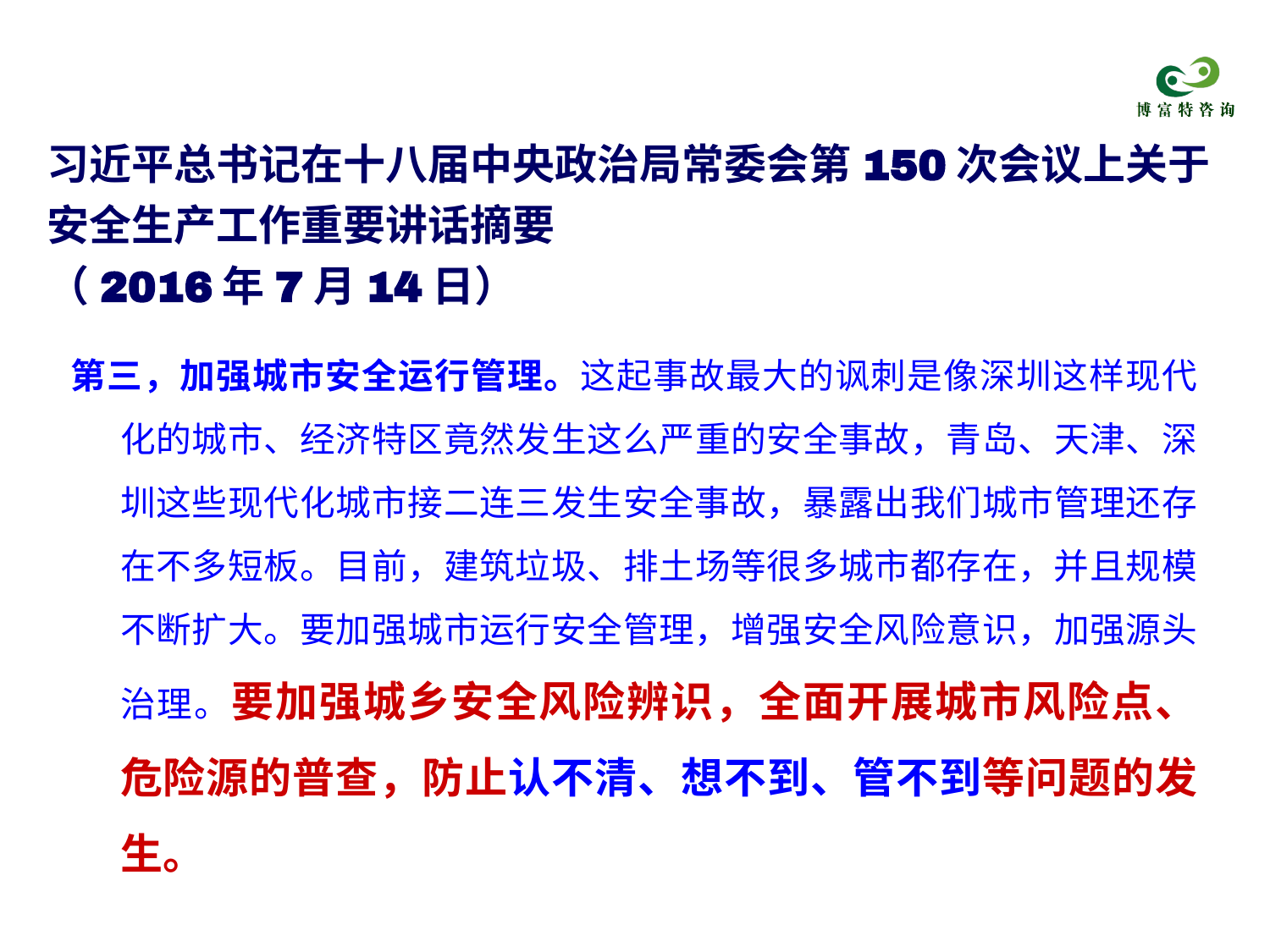

# 习近平总书记在十八届中央政治局常委会第150次会议上关于安全生产工作重要讲话摘要 （2016年7月14日）
第三，加强城市安全运行管理。这起事故最大的讽刺是像深圳这样现代化的城市、经济特区竟然发生这么严重的安全事故，青岛、天津、深圳这些现代化城市接二连三发生安全事故，暴露出我们城市管理还存在不多短板。目前，建筑垃圾、排土场等很多城市都存在，并且规模不断扩大。要加强城市运行安全管理，增强安全风险意识，加强源头治理。要加强城乡安全风险辨识，全面开展城市风险点、危险源的普查，防止认不清、想不到、管不到等问题的发生。